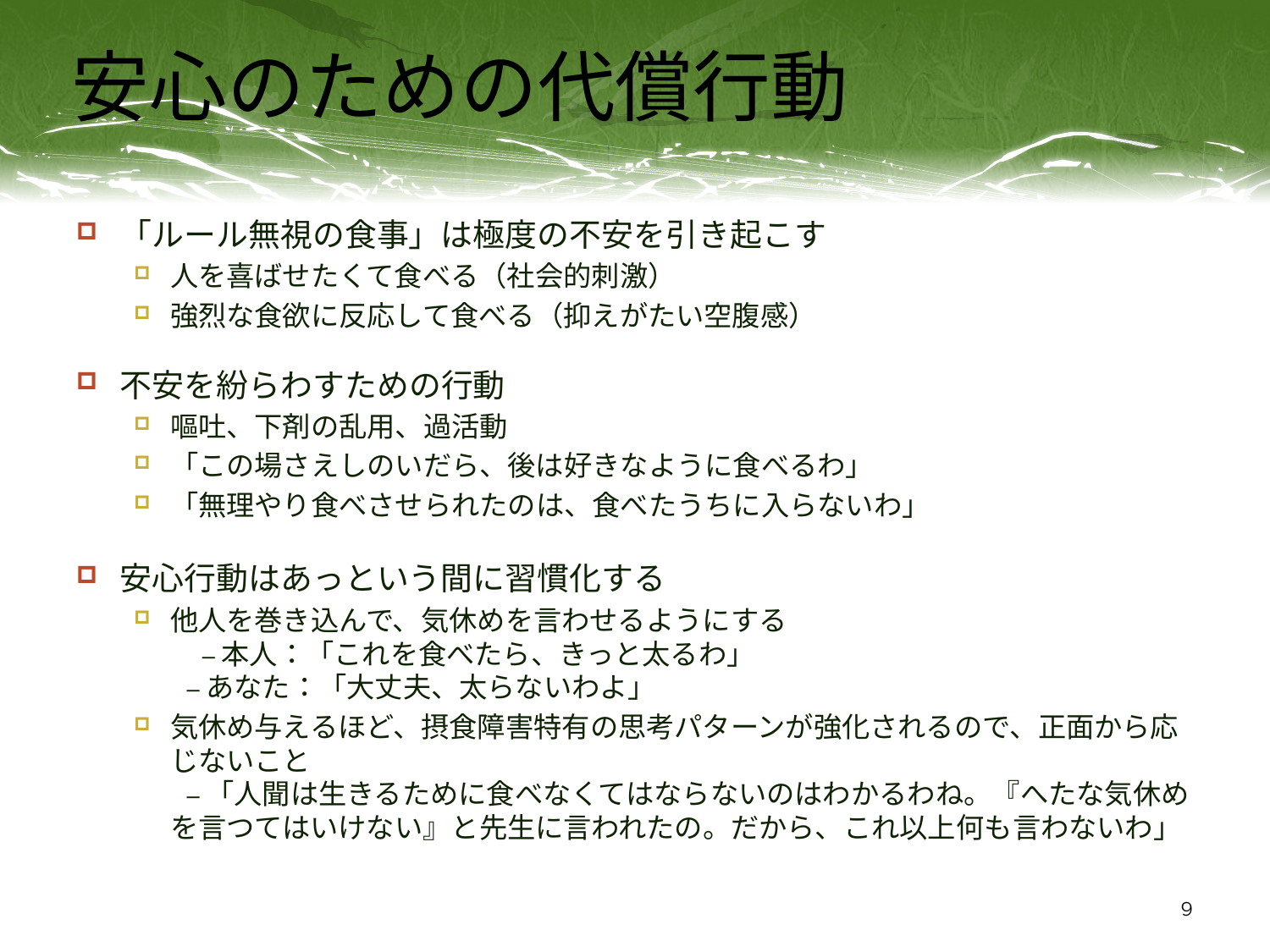

# 安心のための代償行動
「ルール無視の食事」は極度の不安を引き起こす
人を喜ばせたくて食べる（社会的刺激）
強烈な食欲に反応して食べる（抑えがたい空腹感）

不安を紛らわすための行動
嘔吐、下剤の乱用、過活動
「この場さえしのいだら、後は好きなように食べるわ」
「無理やり食べさせられたのは、食べたうちに入らないわ」

安心行動はあっという間に習慣化する
他人を巻き込んで、気休めを言わせるようにする
　-本人：「これを食べたら、きっと太るわ」
  -あなた：「大丈夫、太らないわよ」
気休め与えるほど、摂食障害特有の思考パターンが強化されるので、正面から応じないこと
  -「人聞は生きるために食べなくてはならないのはわかるわね。『へたな気休めを言つてはいけない』と先生に言われたの。だから、これ以上何も言わないわ」
9